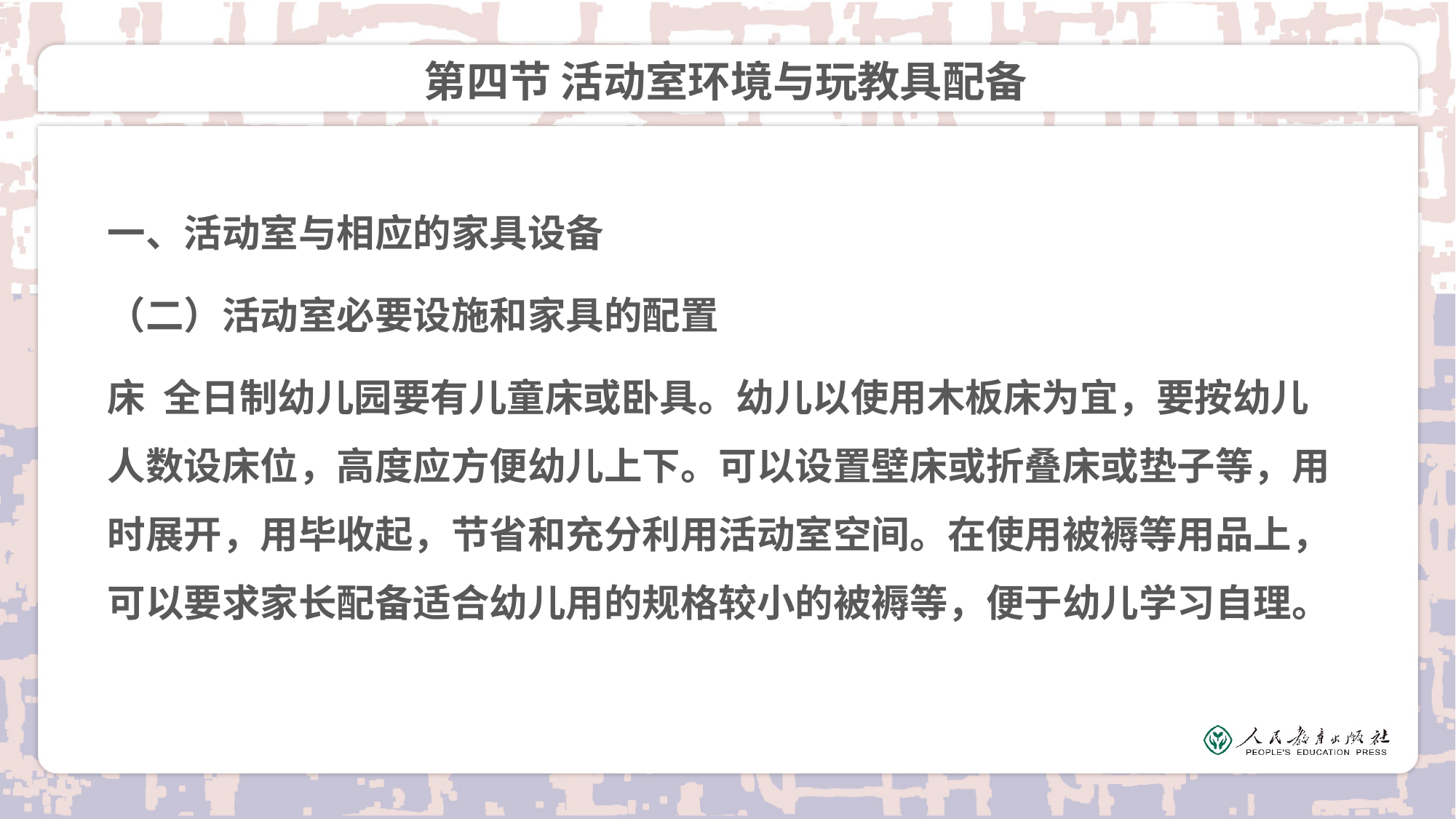

# 第四节 活动室环境与玩教具配备
一、活动室与相应的家具设备
（二）活动室必要设施和家具的配置
床  全日制幼儿园要有儿童床或卧具。幼儿以使用木板床为宜，要按幼儿人数设床位，高度应方便幼儿上下。可以设置壁床或折叠床或垫子等，用时展开，用毕收起，节省和充分利用活动室空间。在使用被褥等用品上，可以要求家长配备适合幼儿用的规格较小的被褥等，便于幼儿学习自理。